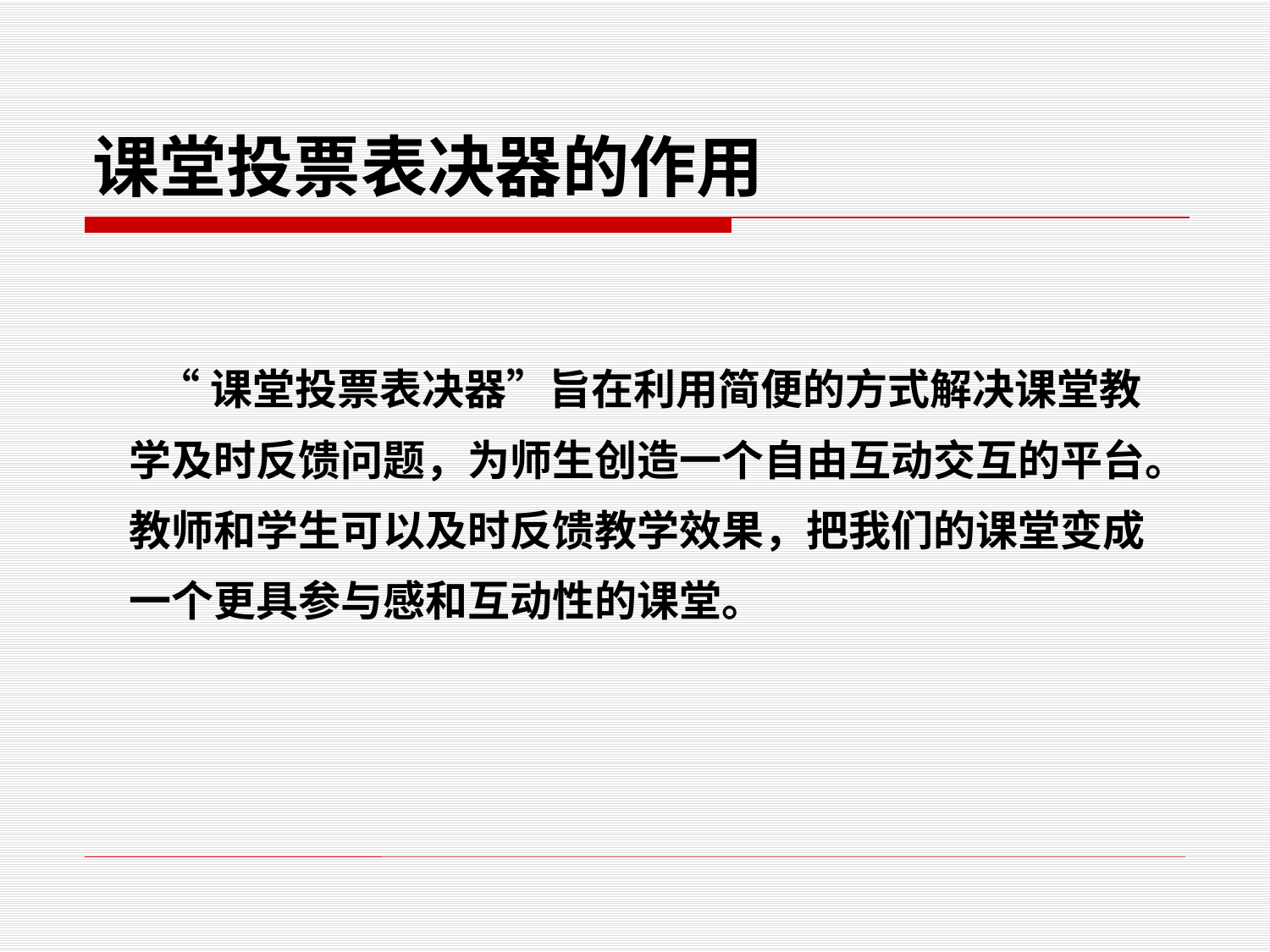

# 课堂投票表决器的作用
    “课堂投票表决器”旨在利用简便的方式解决课堂教学及时反馈问题，为师生创造一个自由互动交互的平台。教师和学生可以及时反馈教学效果，把我们的课堂变成一个更具参与感和互动性的课堂。